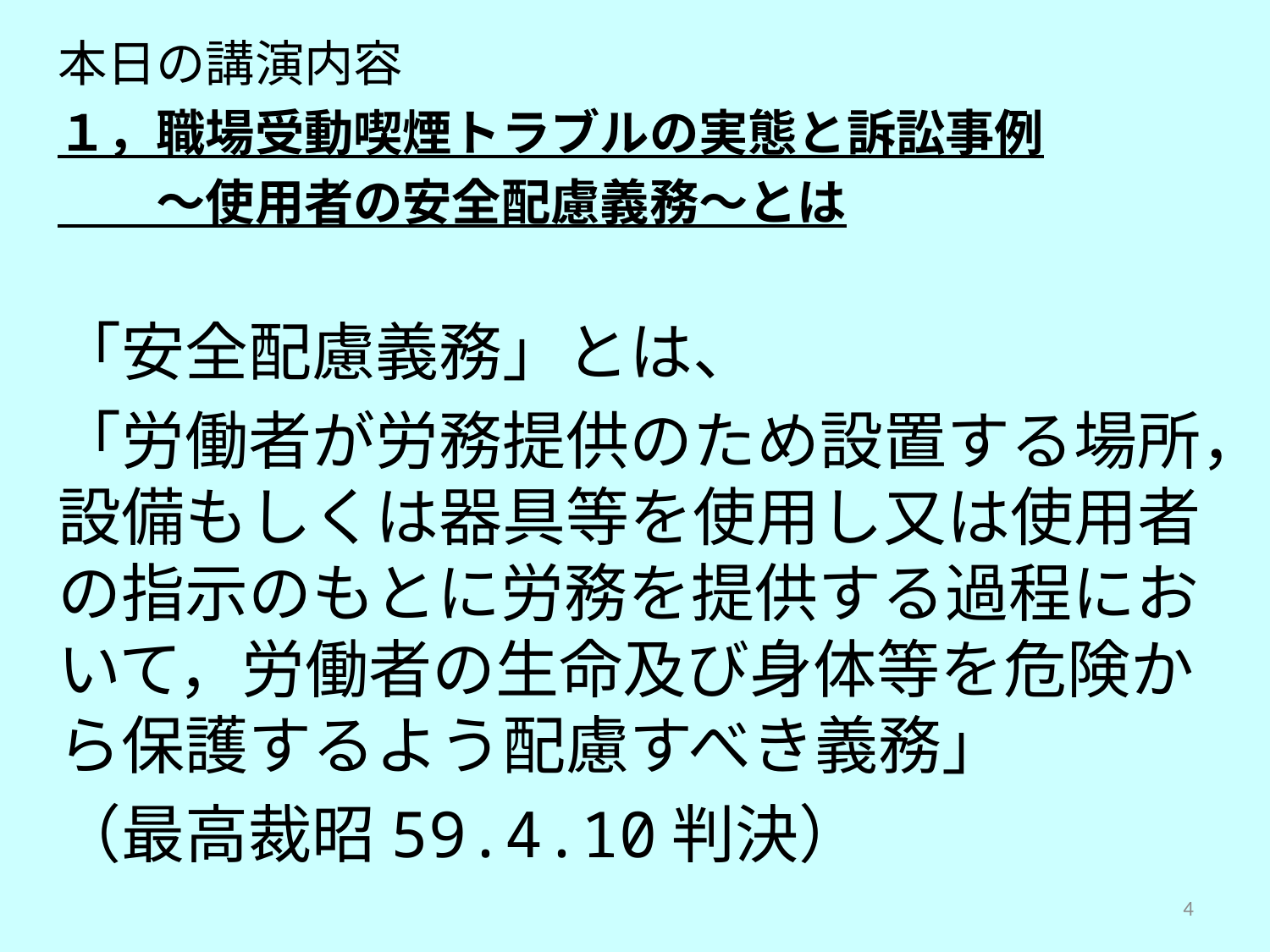

本日の講演内容
１，職場受動喫煙トラブルの実態と訴訟事例
　　～使用者の安全配慮義務～とは

「安全配慮義務」とは、
「労働者が労務提供のため設置する場所，設備もしくは器具等を使用し又は使用者の指示のもとに労務を提供する過程において，労働者の生命及び身体等を危険から保護するよう配慮すべき義務」
（最高裁昭59.4.10判決）

4